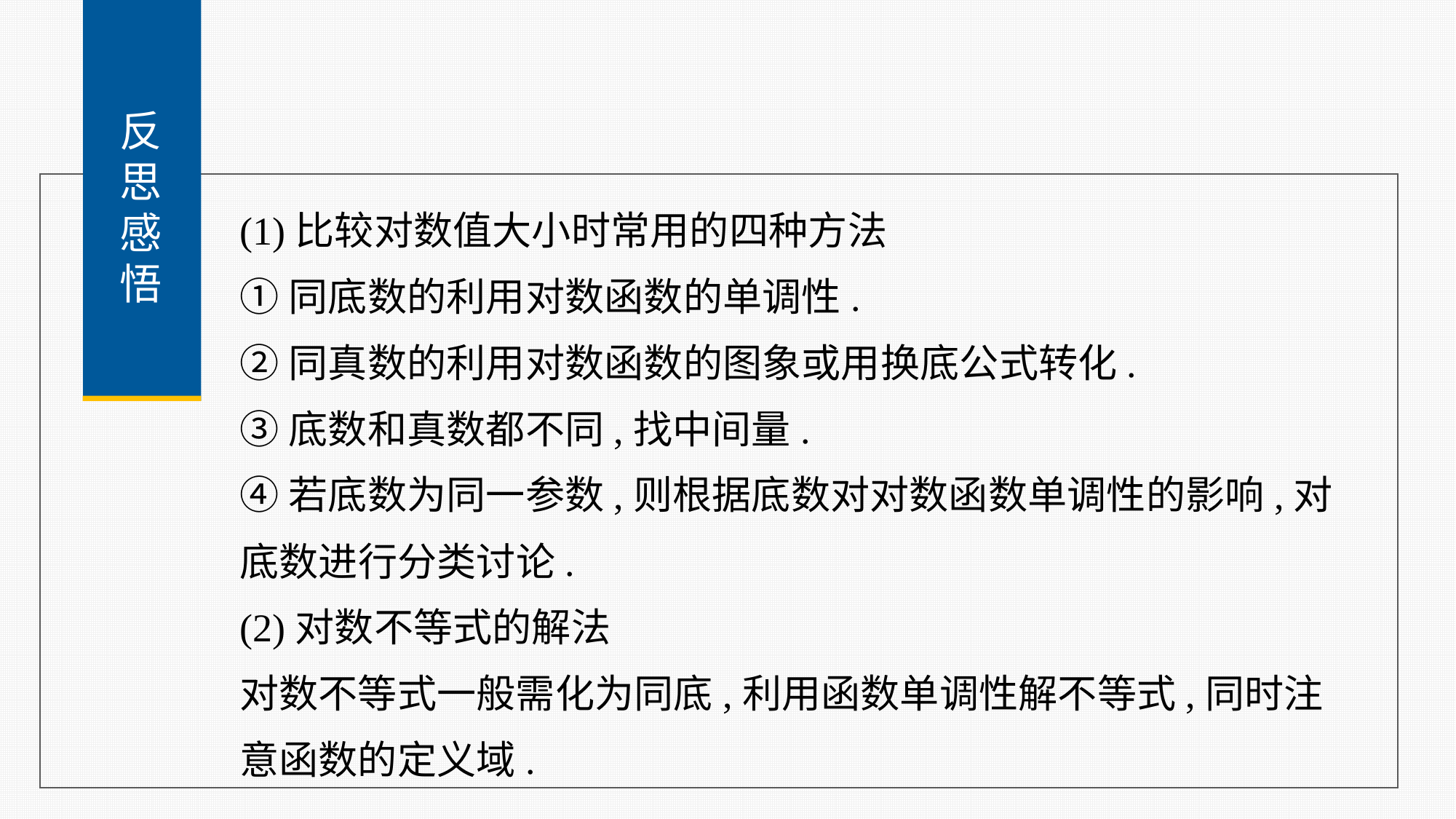

反
思
感
悟

(1)比较对数值大小时常用的四种方法
①同底数的利用对数函数的单调性.
②同真数的利用对数函数的图象或用换底公式转化.
③底数和真数都不同,找中间量.
④若底数为同一参数,则根据底数对对数函数单调性的影响,对底数进行分类讨论.
(2)对数不等式的解法
对数不等式一般需化为同底,利用函数单调性解不等式,同时注意函数的定义域.